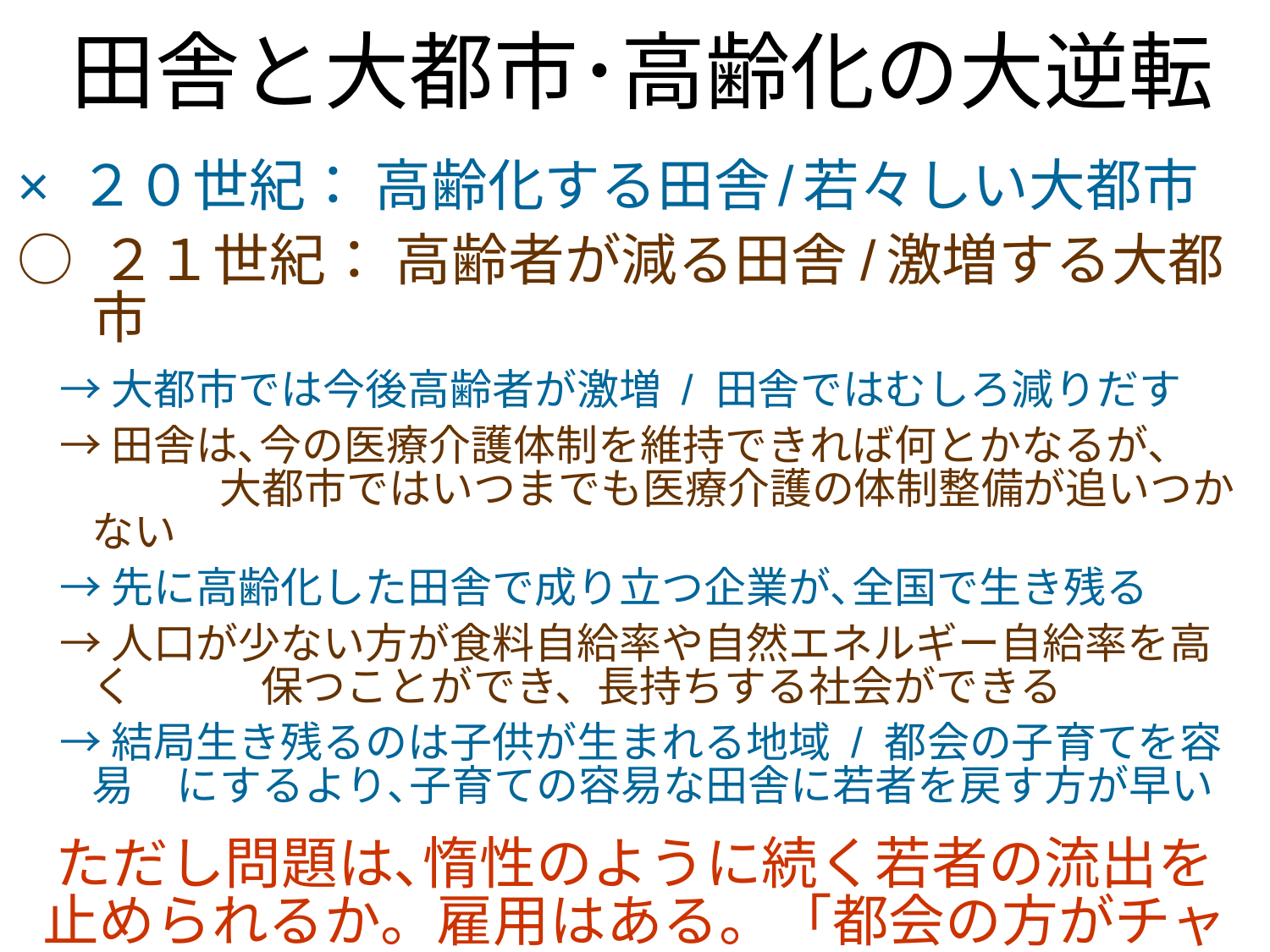

田舎と大都市･高齢化の大逆転
× ２０世紀： 高齢化する田舎 / 若々しい大都市
○ ２１世紀： 高齢者が減る田舎/ 激増する大都市
　→ 大都市では今後高齢者が激増 / 田舎ではむしろ減りだす
　→ 田舎は､今の医療介護体制を維持できれば何とかなるが、　　　　大都市ではいつまでも医療介護の体制整備が追いつかない
　→ 先に高齢化した田舎で成り立つ企業が､全国で生き残る
　→ 人口が少ない方が食料自給率や自然エネルギー自給率を高く　　　保つことができ、長持ちする社会ができる
　→ 結局生き残るのは子供が生まれる地域 / 都会の子育てを容易　にするより､子育ての容易な田舎に若者を戻す方が早い
ただし問題は､惰性のように続く若者の流出を
止められるか。雇用はある。「都会の方がチャンス
　が多い」という頭の中の伝説を壊せるか、がカギ。